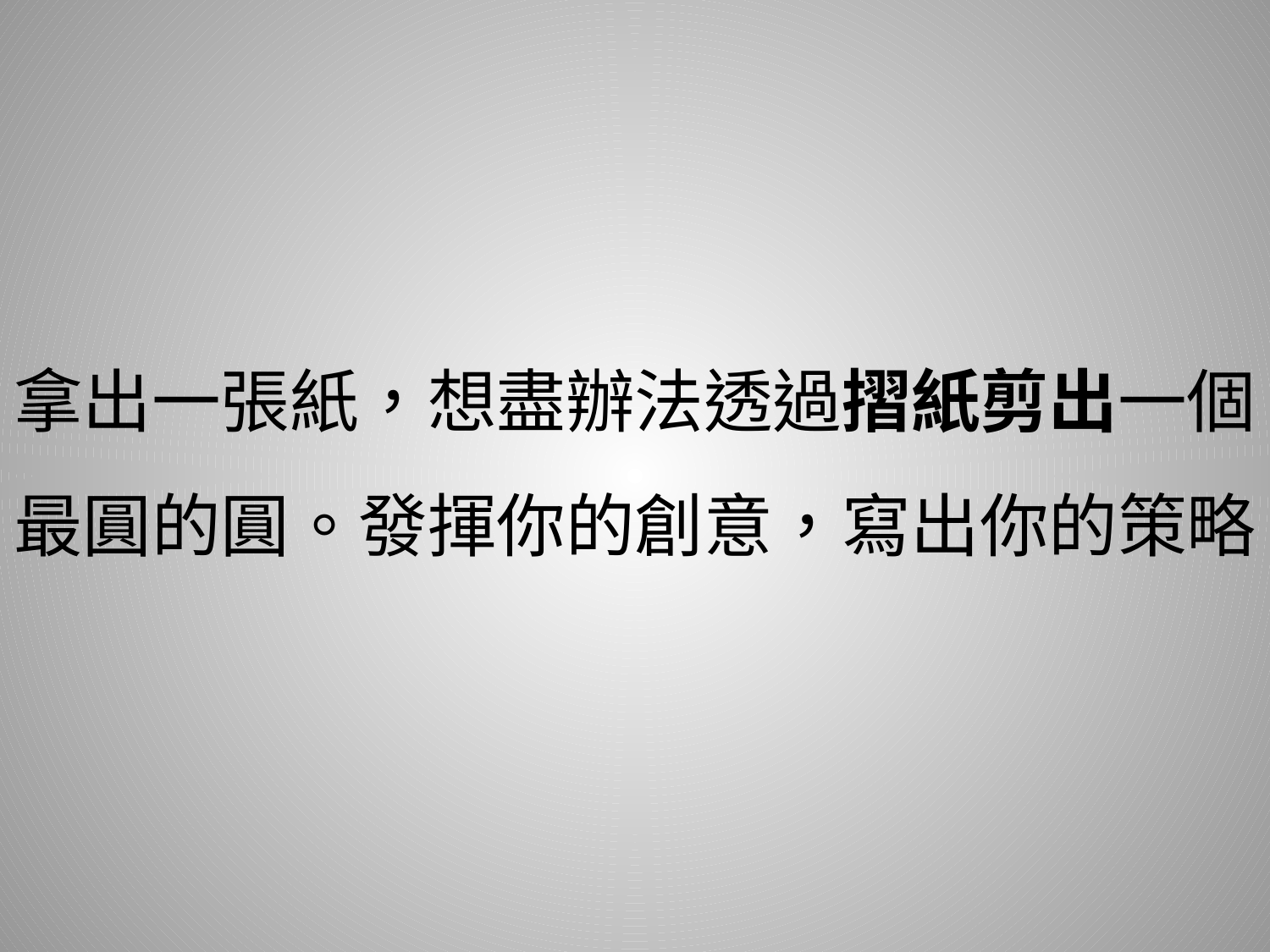

# 拿出一張紙，想盡辦法透過摺紙剪出一個 最圓的圓。發揮你的創意，寫出你的策略